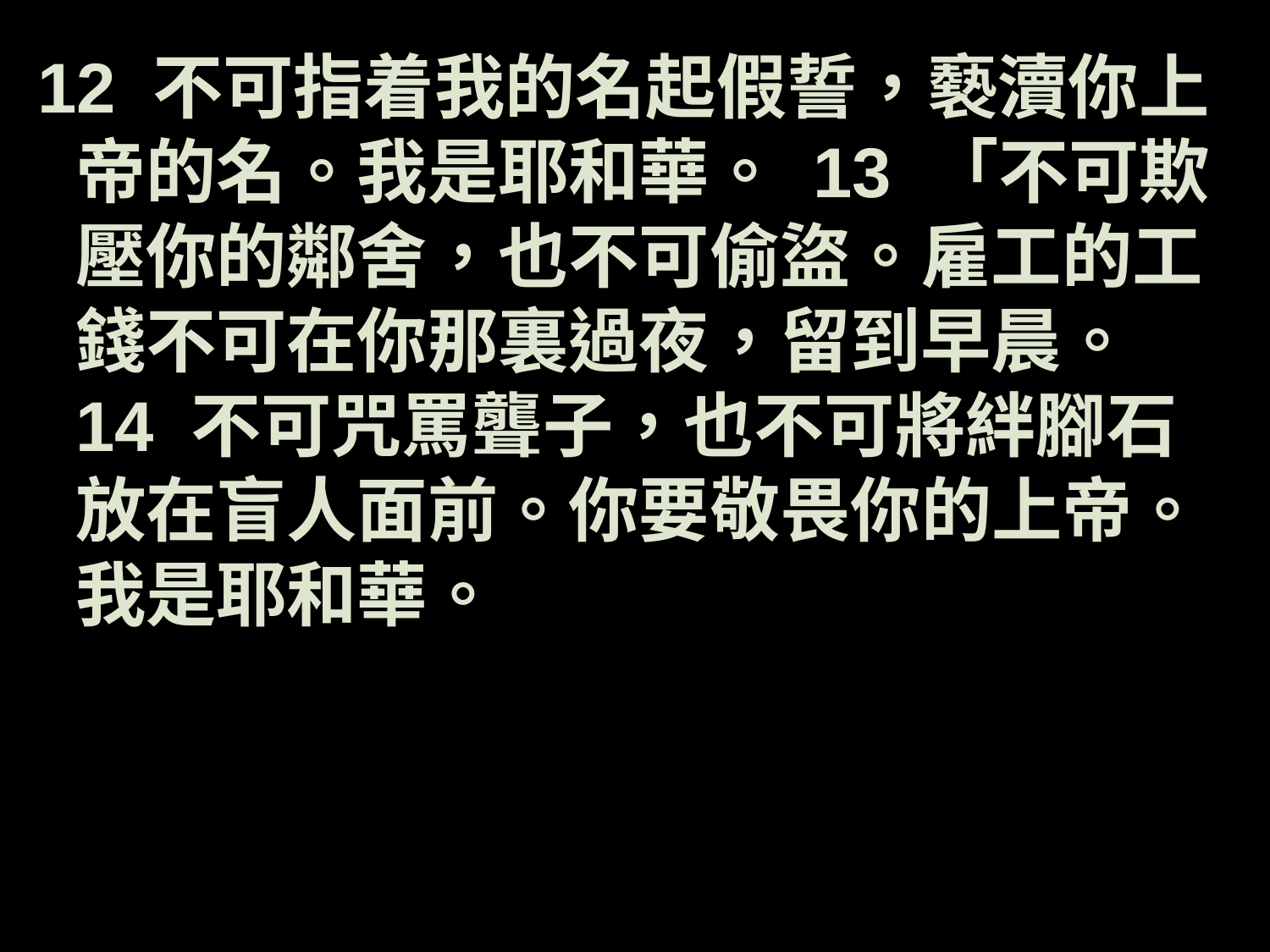

12 不可指着我的名起假誓，褻瀆你上帝的名。我是耶和華。 13 「不可欺壓你的鄰舍，也不可偷盜。雇工的工錢不可在你那裏過夜，留到早晨。 14 不可咒罵聾子，也不可將絆腳石放在盲人面前。你要敬畏你的上帝。我是耶和華。